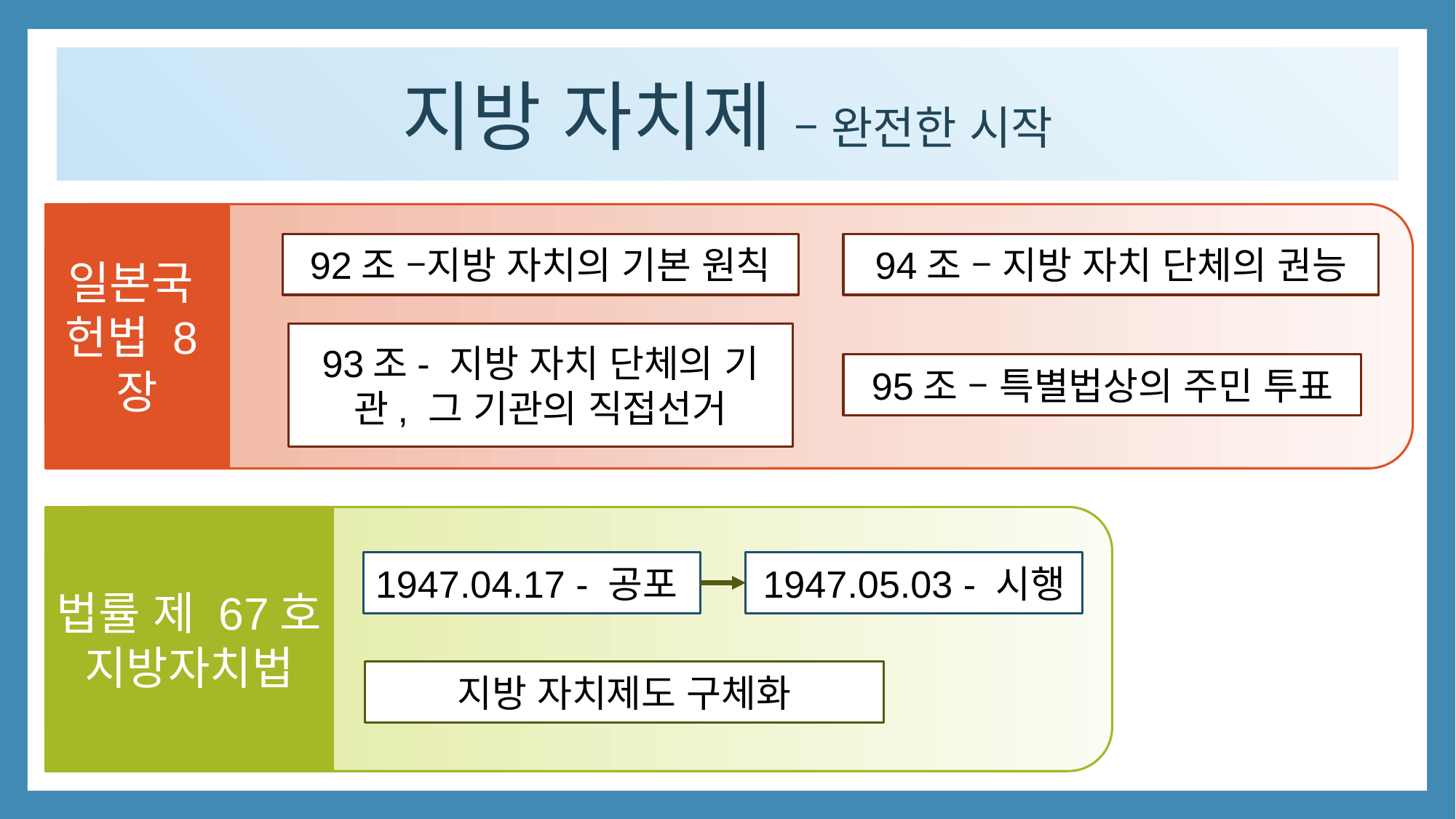

지방 자치제 – 완전한 시작

일본국  헌법 8장
94조 – 지방 자치 단체의 권능
92조 –지방 자치의 기본 원칙
93조- 지방 자치 단체의 기관, 그 기관의 직접선거
95조 – 특별법상의 주민 투표
법률 제 67호
지방자치법

1947.04.17 - 공포
1947.05.03 - 시행
지방 자치제도 구체화